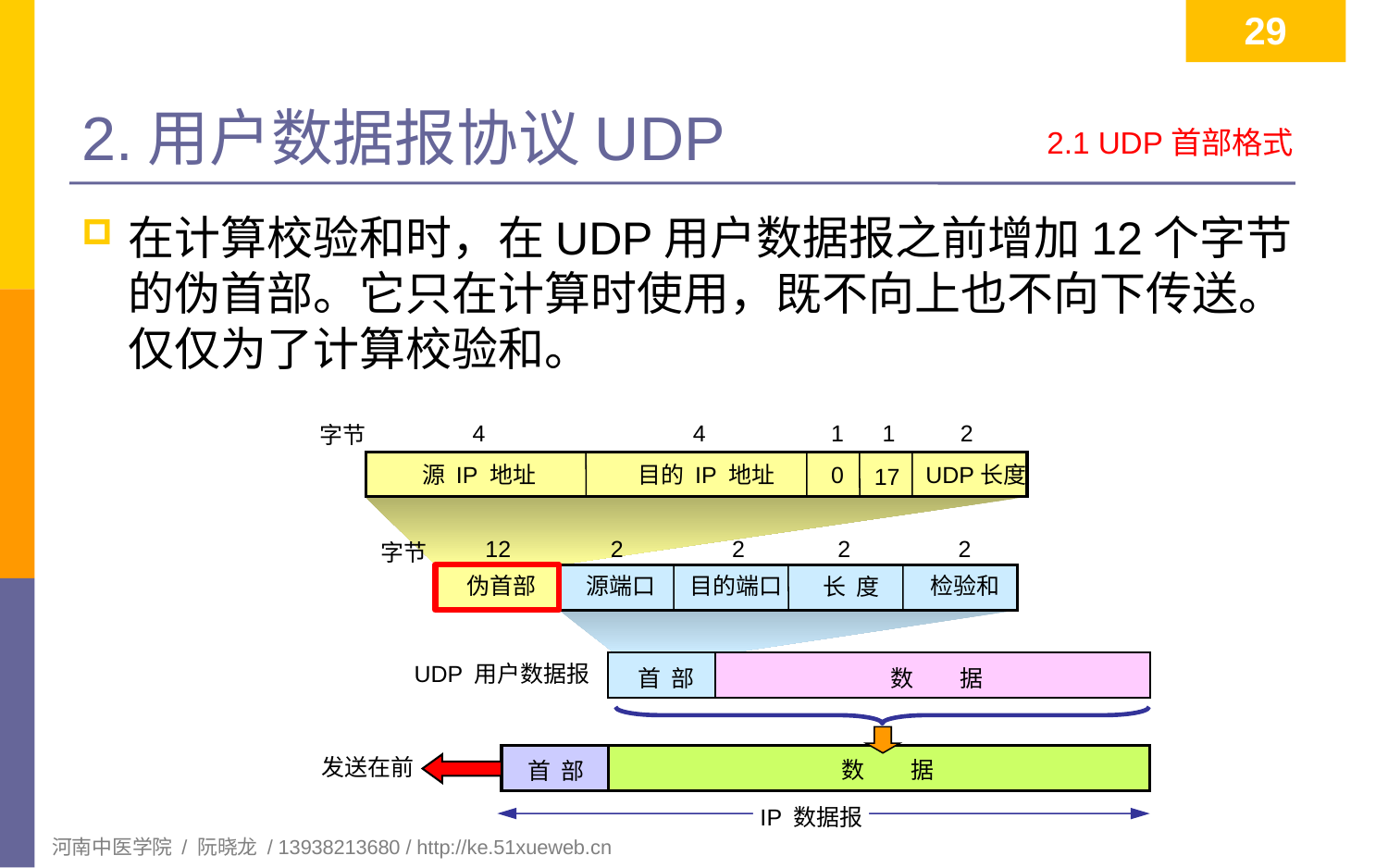

29
# 2.用户数据报协议UDP
2.1 UDP首部格式
在计算校验和时，在UDP用户数据报之前增加12个字节的伪首部。它只在计算时使用，既不向上也不向下传送。仅仅为了计算校验和。
4
4
1
1
2
字节

源 IP 地址
UDP长度
目的 IP 地址
0
17

12
2
2
2
2
字节
伪首部
源端口
目的端口
检验和

长  度

UDP 用户数据报

首  部
数         据

发送在前

数         据
首  部

IP 数据报